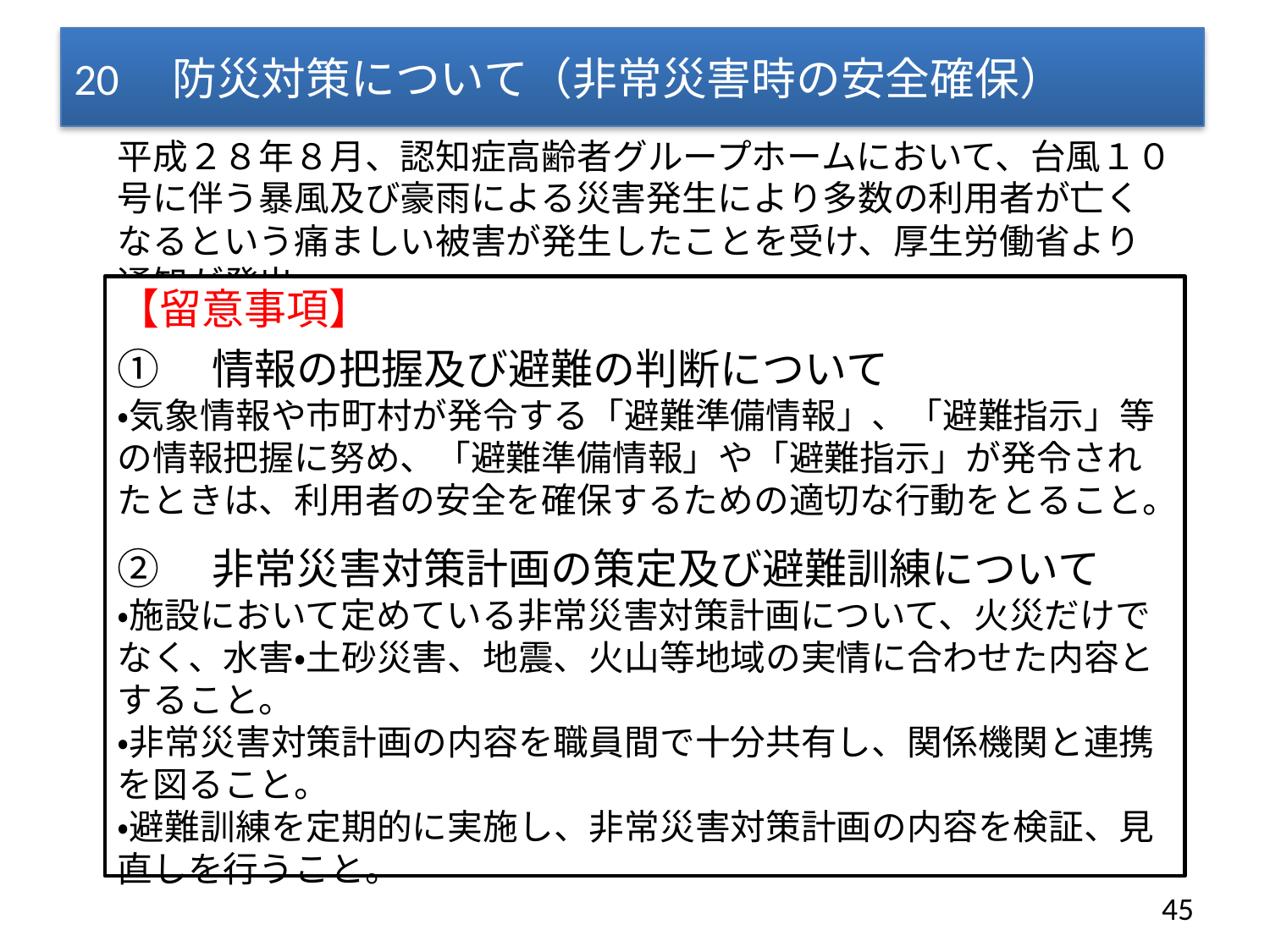

# 20　防災対策について（非常災害時の安全確保）
平成２８年８月、認知症高齢者グループホームにおいて、台風１０号に伴う暴風及び豪雨による災害発生により多数の利用者が亡くなるという痛ましい被害が発生したことを受け、厚生労働省より通知が発出
【留意事項】

①　情報の把握及び避難の判断について
・気象情報や市町村が発令する「避難準備情報」、「避難指示」等の情報把握に努め、「避難準備情報」や「避難指示」が発令されたときは、利用者の安全を確保するための適切な行動をとること。
②　非常災害対策計画の策定及び避難訓練について
・施設において定めている非常災害対策計画について、火災だけでなく、水害・土砂災害、地震、火山等地域の実情に合わせた内容とすること。
・非常災害対策計画の内容を職員間で十分共有し、関係機関と連携を図ること。
・避難訓練を定期的に実施し、非常災害対策計画の内容を検証、見直しを行うこと。

45